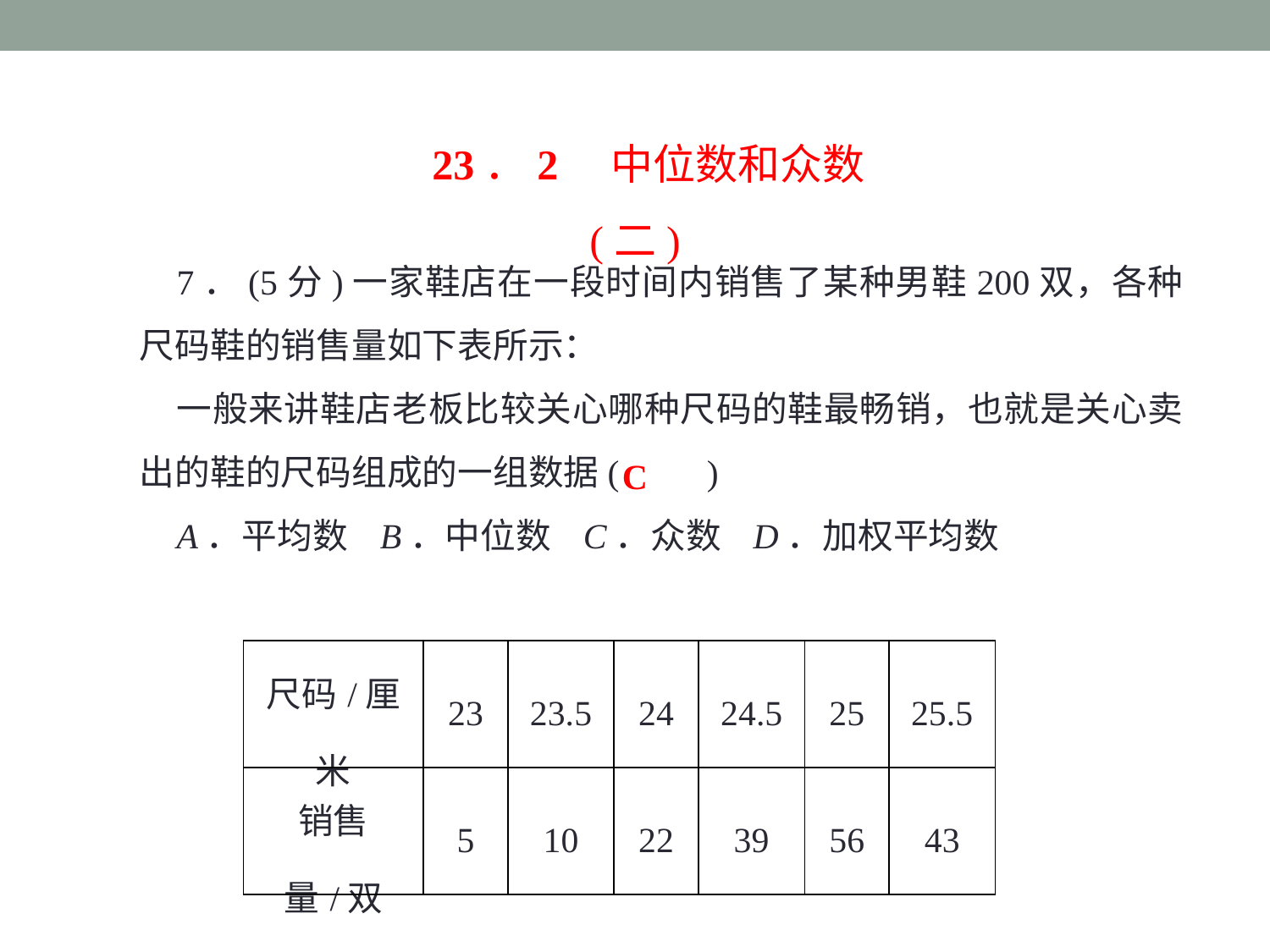

23．2　中位数和众数(二)
7．(5分)一家鞋店在一段时间内销售了某种男鞋200双，各种尺码鞋的销售量如下表所示：
一般来讲鞋店老板比较关心哪种尺码的鞋最畅销，也就是关心卖出的鞋的尺码组成的一组数据(　　)
A．平均数   B．中位数   C．众数   D．加权平均数

C
| 尺码/厘米 | 23 | 23.5 | 24 | 24.5 | 25 | 25.5 |
| --- | --- | --- | --- | --- | --- | --- |
| 销售量/双 | 5 | 10 | 22 | 39 | 56 | 43 |